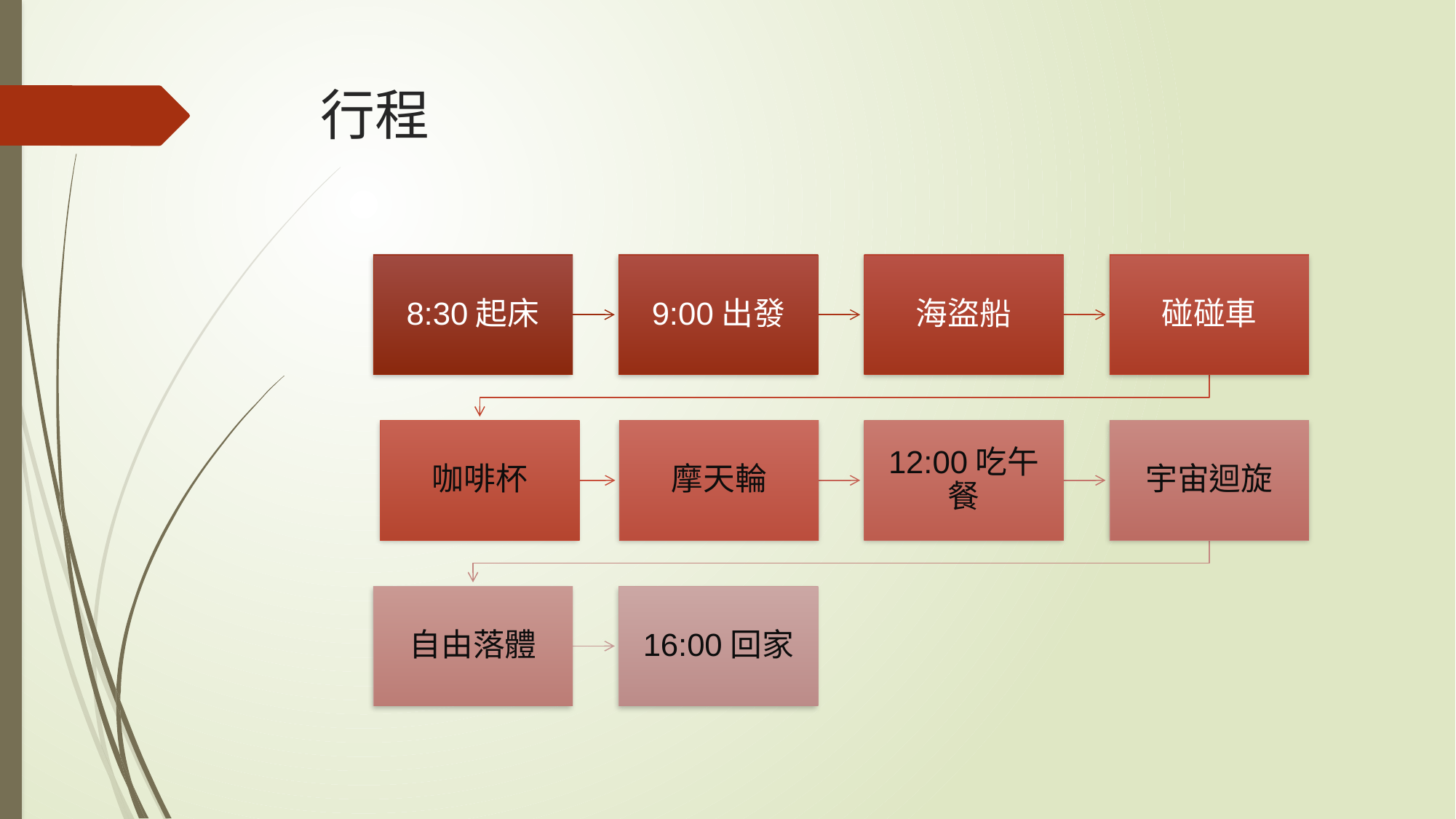

# 行程

8:30起床

9:00出發

海盜船

碰碰車

咖啡杯

摩天輪

12:00吃午餐

宇宙迴旋

自由落體
16:00回家